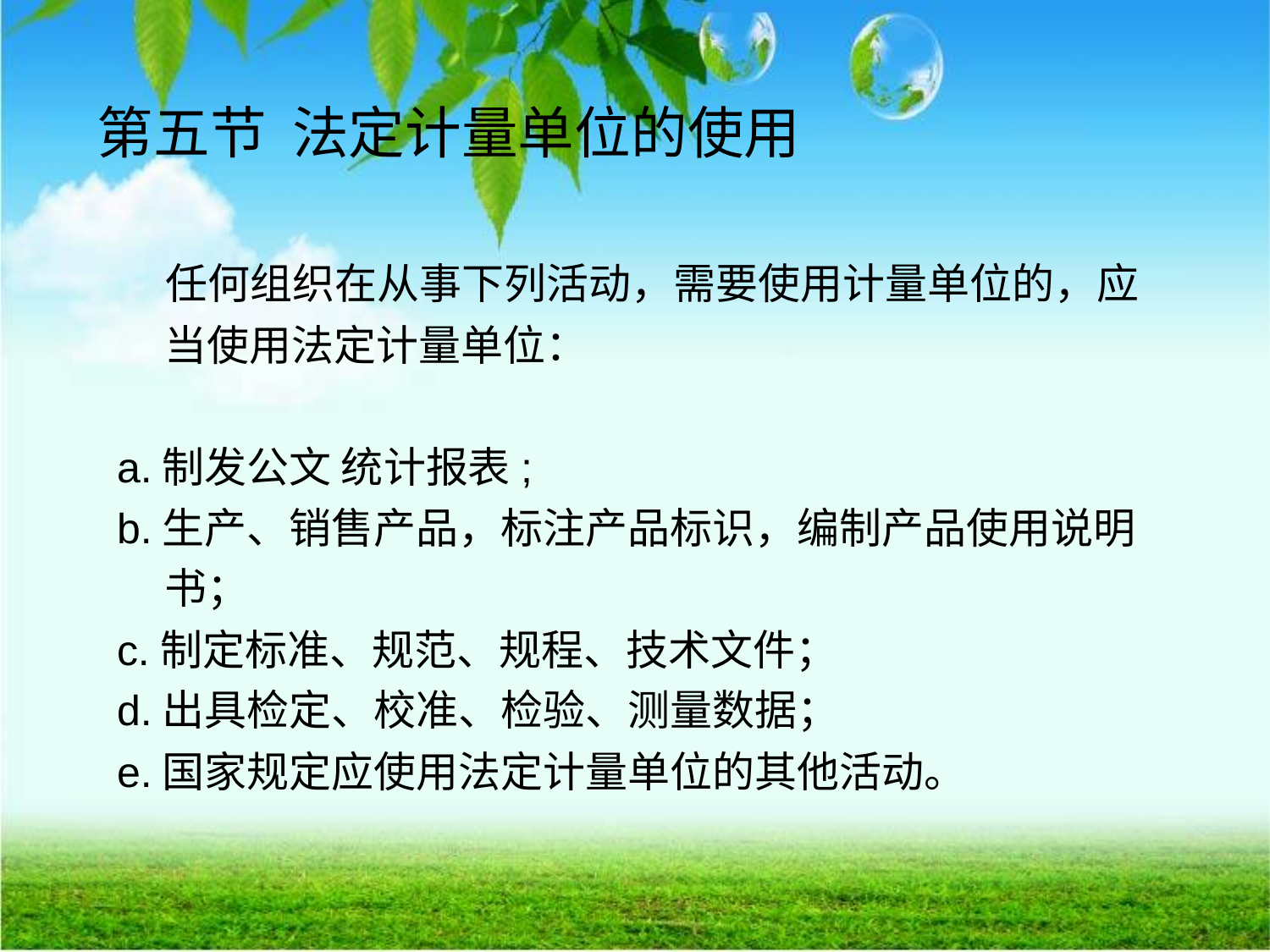

# 第五节  法定计量单位的使用
    任何组织在从事下列活动，需要使用计量单位的，应当使用法定计量单位：

a.制发公文 统计报表;
b.生产、销售产品，标注产品标识，编制产品使用说明书；
c.制定标准、规范、规程、技术文件；
d.出具检定、校准、检验、测量数据；
e.国家规定应使用法定计量单位的其他活动。